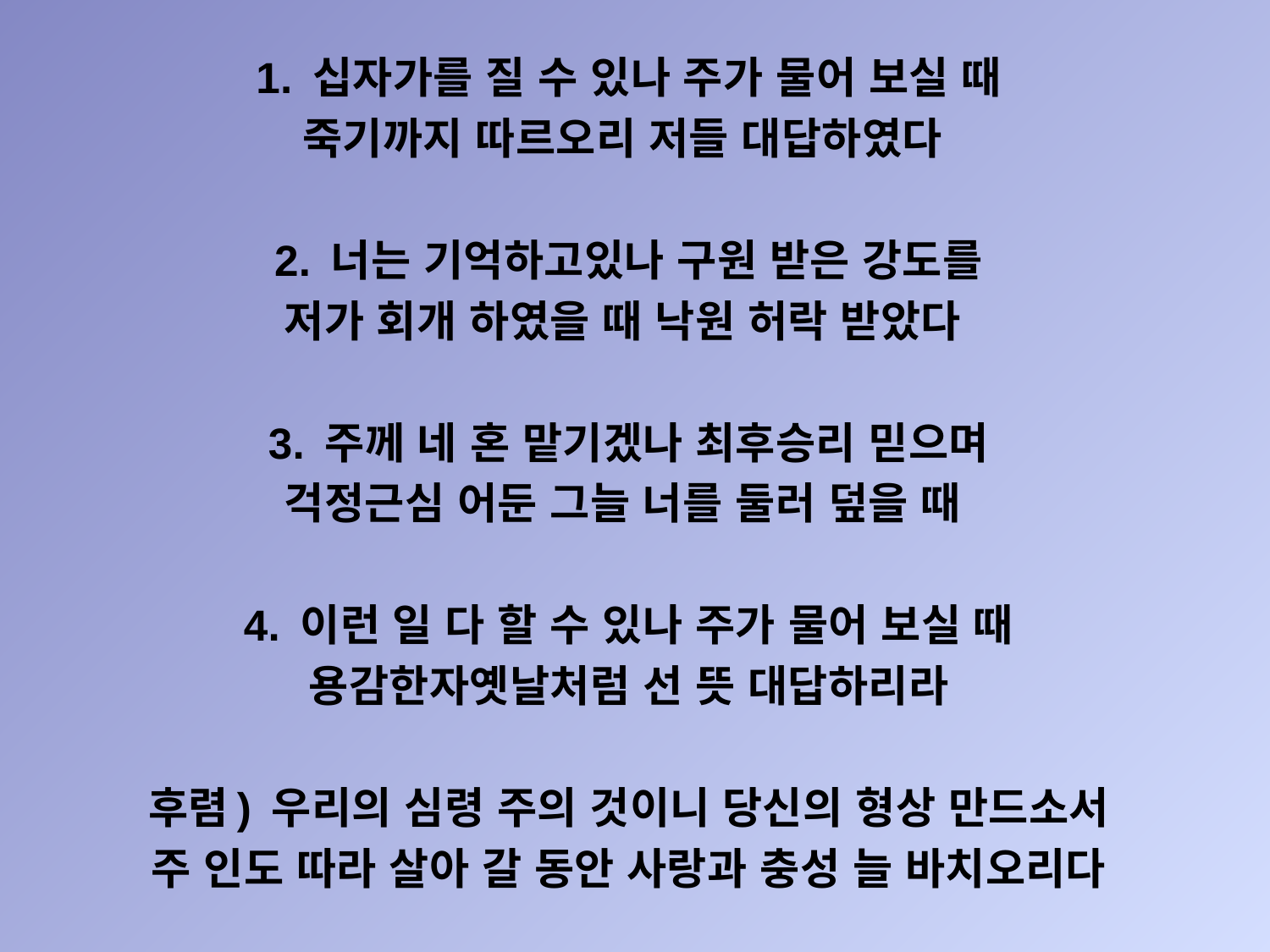

1. 십자가를 질 수 있나 주가 물어 보실 때
죽기까지 따르오리 저들 대답하였다

2. 너는 기억하고있나 구원 받은 강도를
저가 회개 하였을 때 낙원 허락 받았다

3. 주께 네 혼 맡기겠나 최후승리 믿으며
걱정근심 어둔 그늘 너를 둘러 덮을 때

4. 이런 일 다 할 수 있나 주가 물어 보실 때
용감한자옛날처럼 선 뜻 대답하리라

후렴) 우리의 심령 주의 것이니 당신의 형상 만드소서
주 인도 따라 살아 갈 동안 사랑과 충성 늘 바치오리다